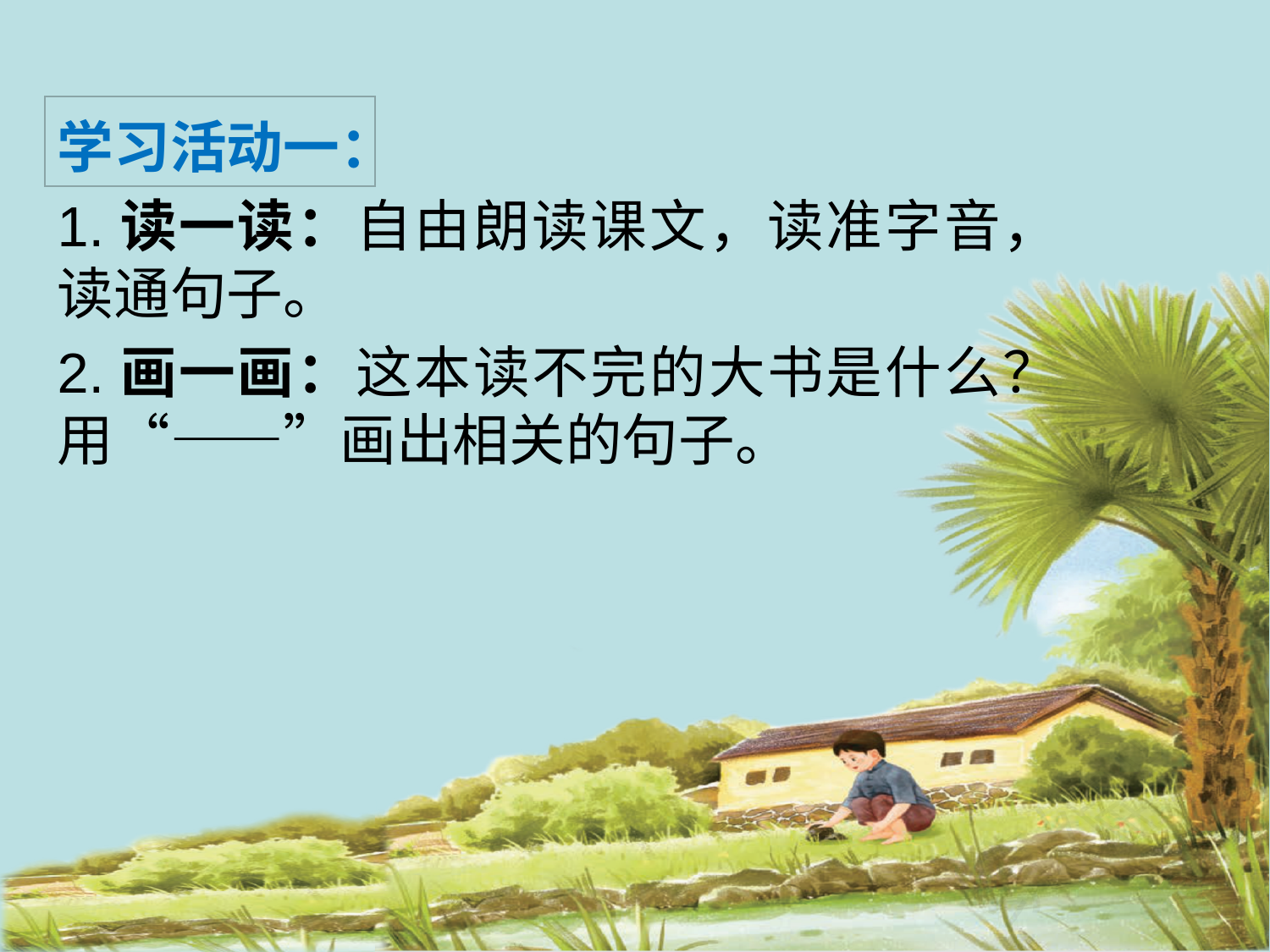

学习活动一：
1.读一读：自由朗读课文，读准字音，读通句子。
2.画一画：这本读不完的大书是什么？用“——”画出相关的句子。